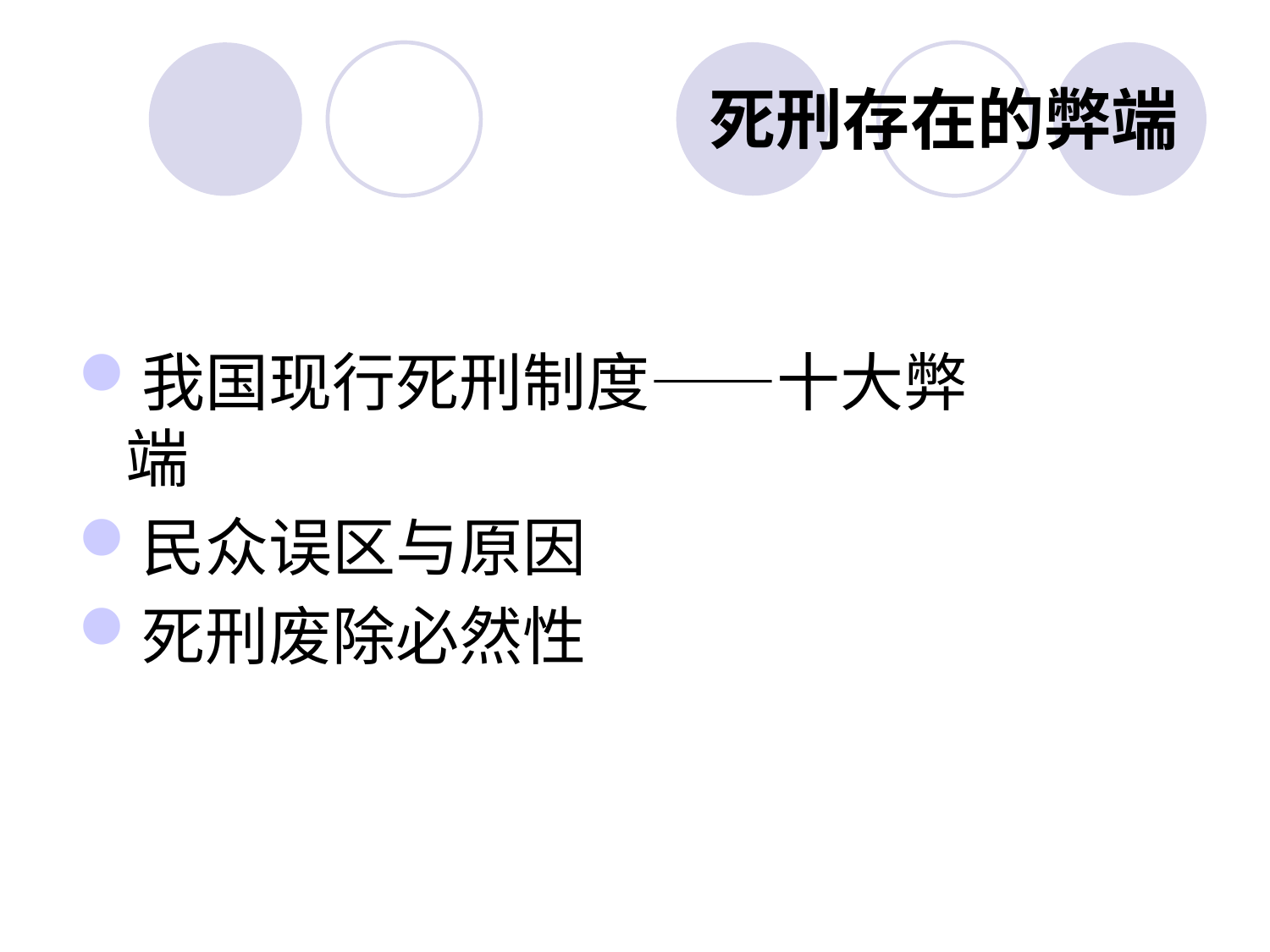

# 死刑存在的弊端
我国现行死刑制度——十大弊端
民众误区与原因
死刑废除必然性